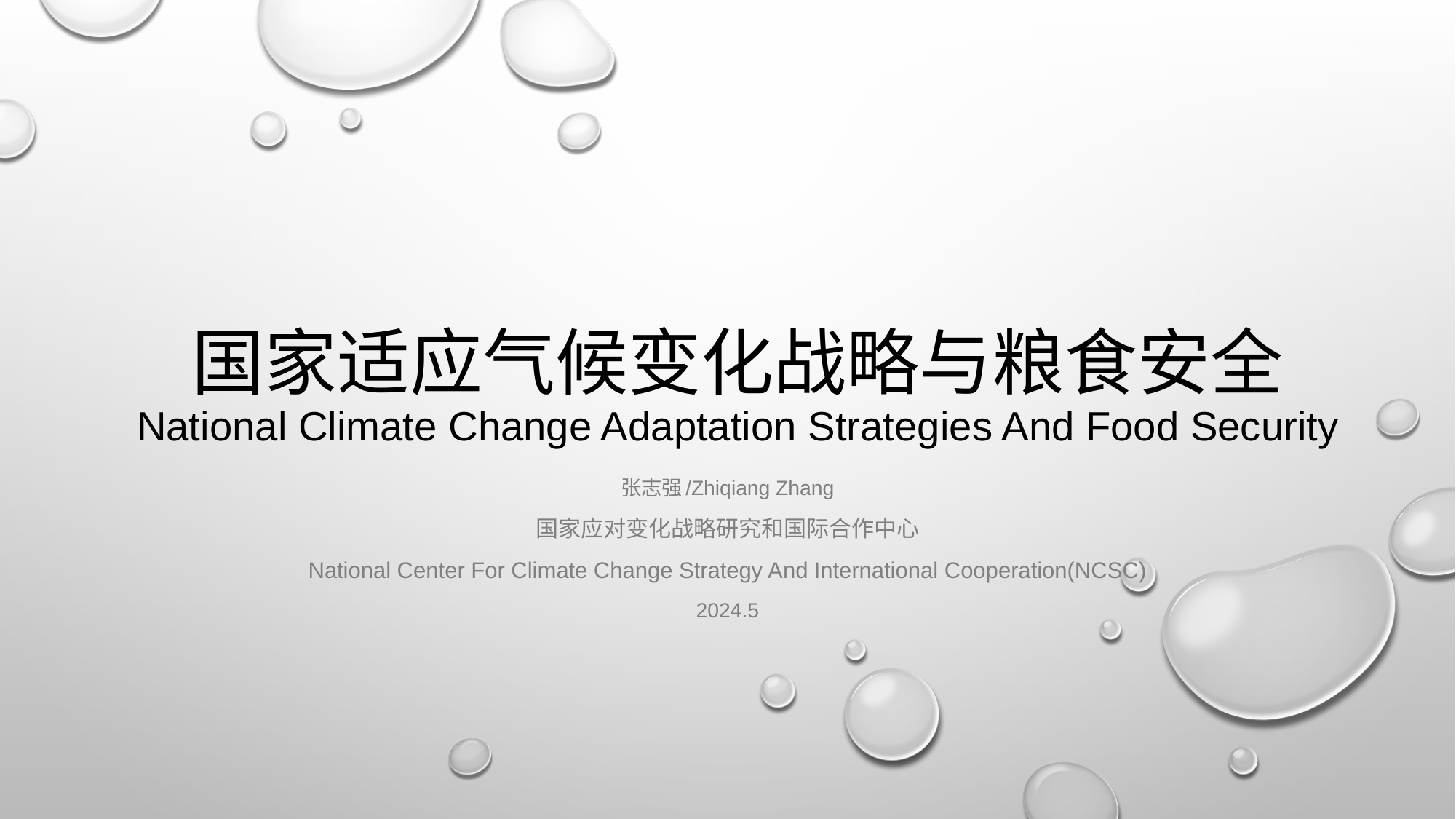

# 国家适应气候变化战略与粮食安全 National Climate Change Adaptation Strategies And Food Security
张志强/Zhiqiang Zhang
国家应对变化战略研究和国际合作中心
National Center For Climate Change Strategy And International Cooperation(NCSC)
2024.5